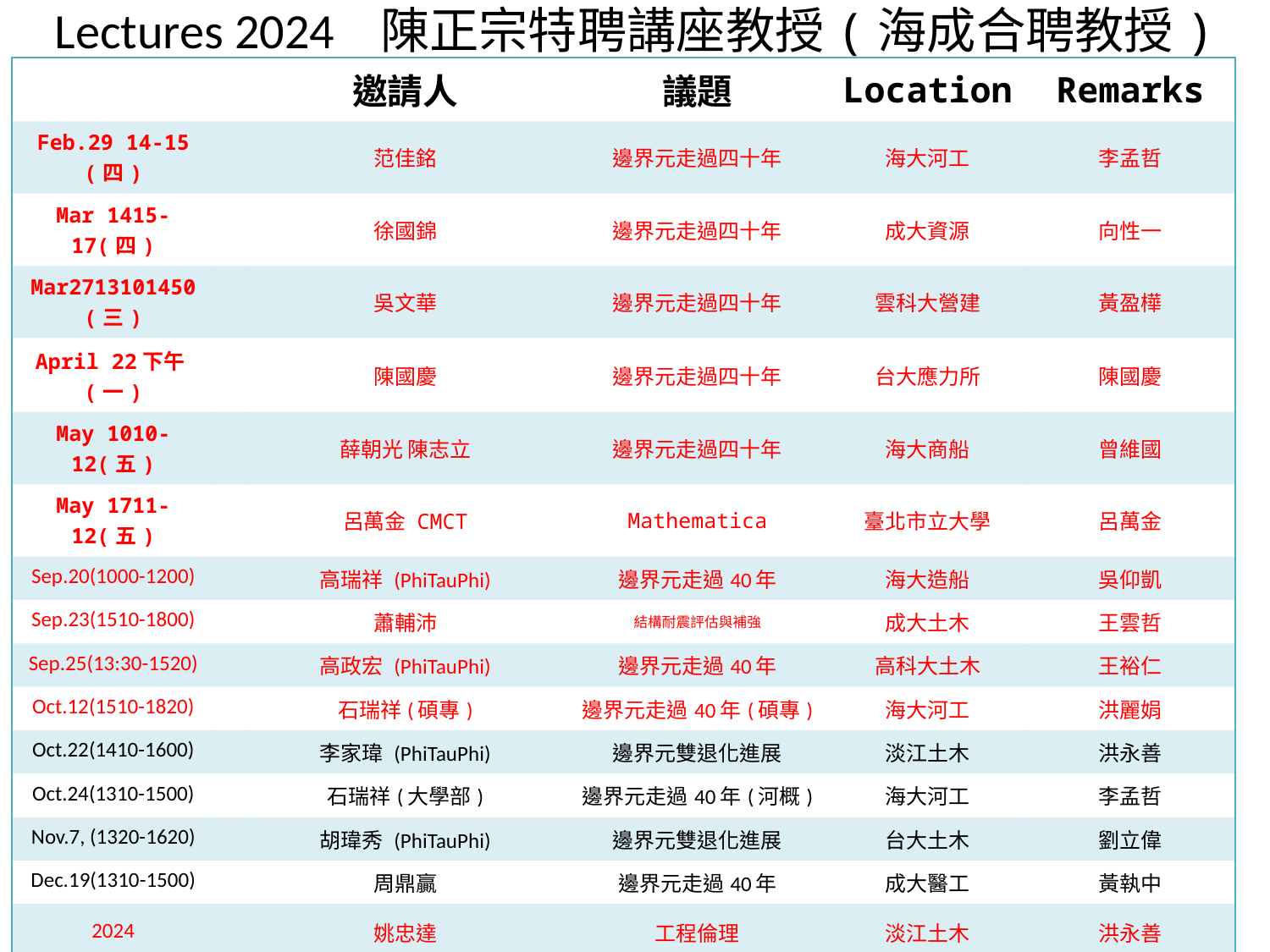

# Lectures 2024   陳正宗特聘講座教授(海成合聘教授)
|  |  | 邀請人 | 議題 | Location | Remarks |
| --- | --- | --- | --- | --- | --- |
| Feb.29 14-15 (四) |  | 范佳銘 | 邊界元走過四十年 | 海大河工 | 李孟哲 |
| Mar 1415-17(四) |  | 徐國錦 | 邊界元走過四十年 | 成大資源 | 向性一 |
| Mar2713101450(三) |  | 吳文華 | 邊界元走過四十年 | 雲科大營建 | 黃盈樺 |
| April 22下午(一) |  | 陳國慶 | 邊界元走過四十年 | 台大應力所 | 陳國慶 |
| May 1010-12(五) |  | 薛朝光 陳志立 | 邊界元走過四十年 | 海大商船 | 曾維國 |
| May 1711-12(五) |  | 呂萬金 CMCT | Mathematica | 臺北市立大學 | 呂萬金 |
| Sep.20(1000-1200) |  | 高瑞祥 (PhiTauPhi) | 邊界元走過40年 | 海大造船 | 吳仰凱 |
| Sep.23(1510-1800) |  | 蕭輔沛 | 結構耐震評估與補強 | 成大土木 | 王雲哲 |
| Sep.25(13:30-1520) |  | 高政宏 (PhiTauPhi) | 邊界元走過40年 | 高科大土木 | 王裕仁 |
| Oct.12(1510-1820) |  | 石瑞祥(碩專) | 邊界元走過40年(碩專) | 海大河工 | 洪麗娟 |
| Oct.22(1410-1600) |  | 李家瑋 (PhiTauPhi) | 邊界元雙退化進展 | 淡江土木 | 洪永善 |
| Oct.24(1310-1500) |  | 石瑞祥(大學部) | 邊界元走過40年(河概) | 海大河工 | 李孟哲 |
| Nov.7, (1320-1620) |  | 胡瑋秀 (PhiTauPhi) | 邊界元雙退化進展 | 台大土木 | 劉立偉 |
| Dec.19(1310-1500) |  | 周鼎贏 | 邊界元走過40年 | 成大醫工 | 黃執中 |
| 2024 |  | 姚忠達 | 工程倫理 | 淡江土木 | 洪永善 |
| 2024 |  | 洪立昌 | 數學力學與計算 | 東吳數學 | 林惠文 |
| 2024 |  | 劉立偉 | 科技論文寫作 | 台大土木 | 葛宇甯 |
| 2024 |  | 舒宇宸 | 科技論文寫作 | 成大數學 | 黃世昌 |
Lecture2020